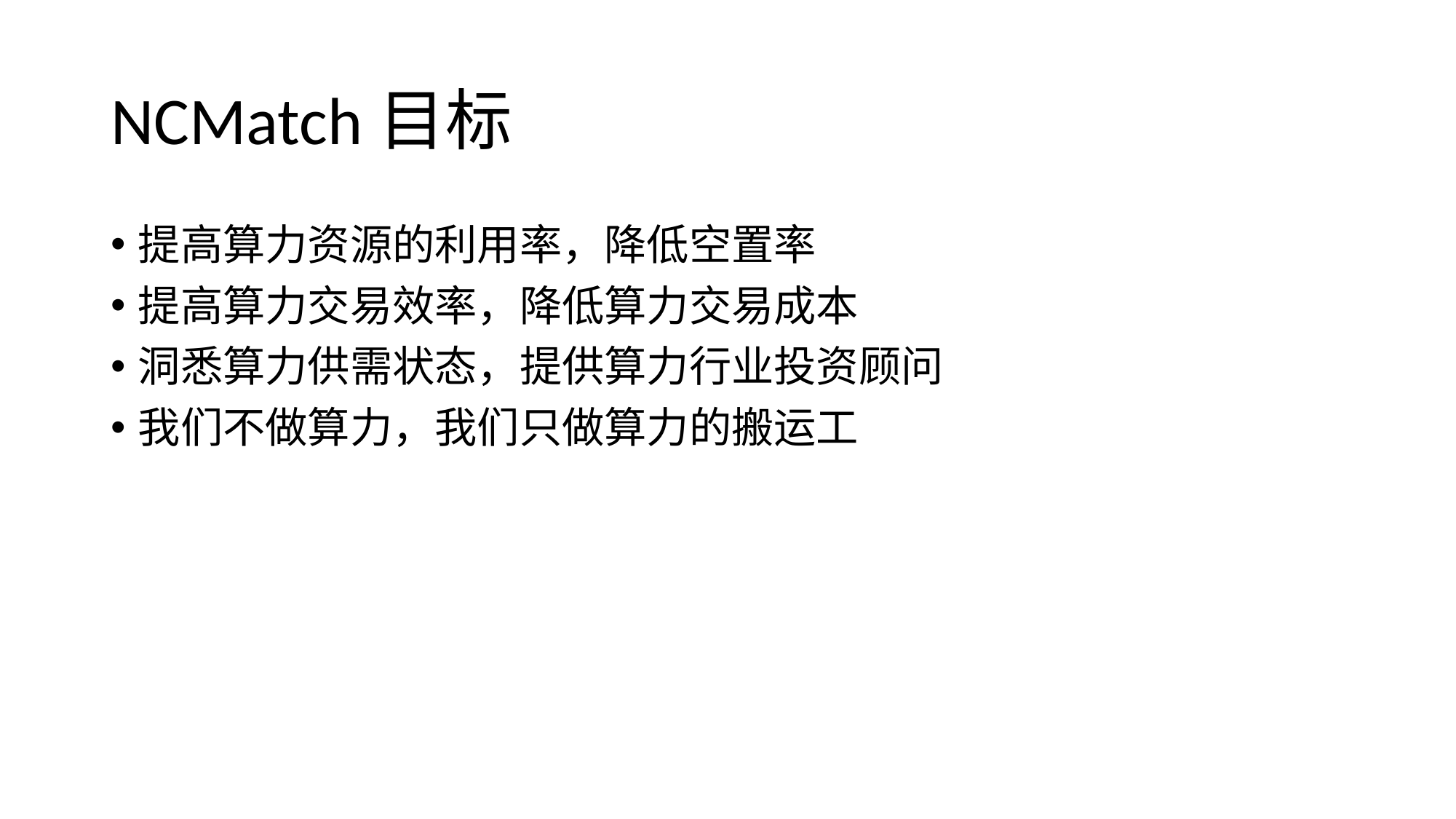

# NCMatch目标
提高算力资源的利用率，降低空置率
提高算力交易效率，降低算力交易成本
洞悉算力供需状态，提供算力行业投资顾问
我们不做算力，我们只做算力的搬运工